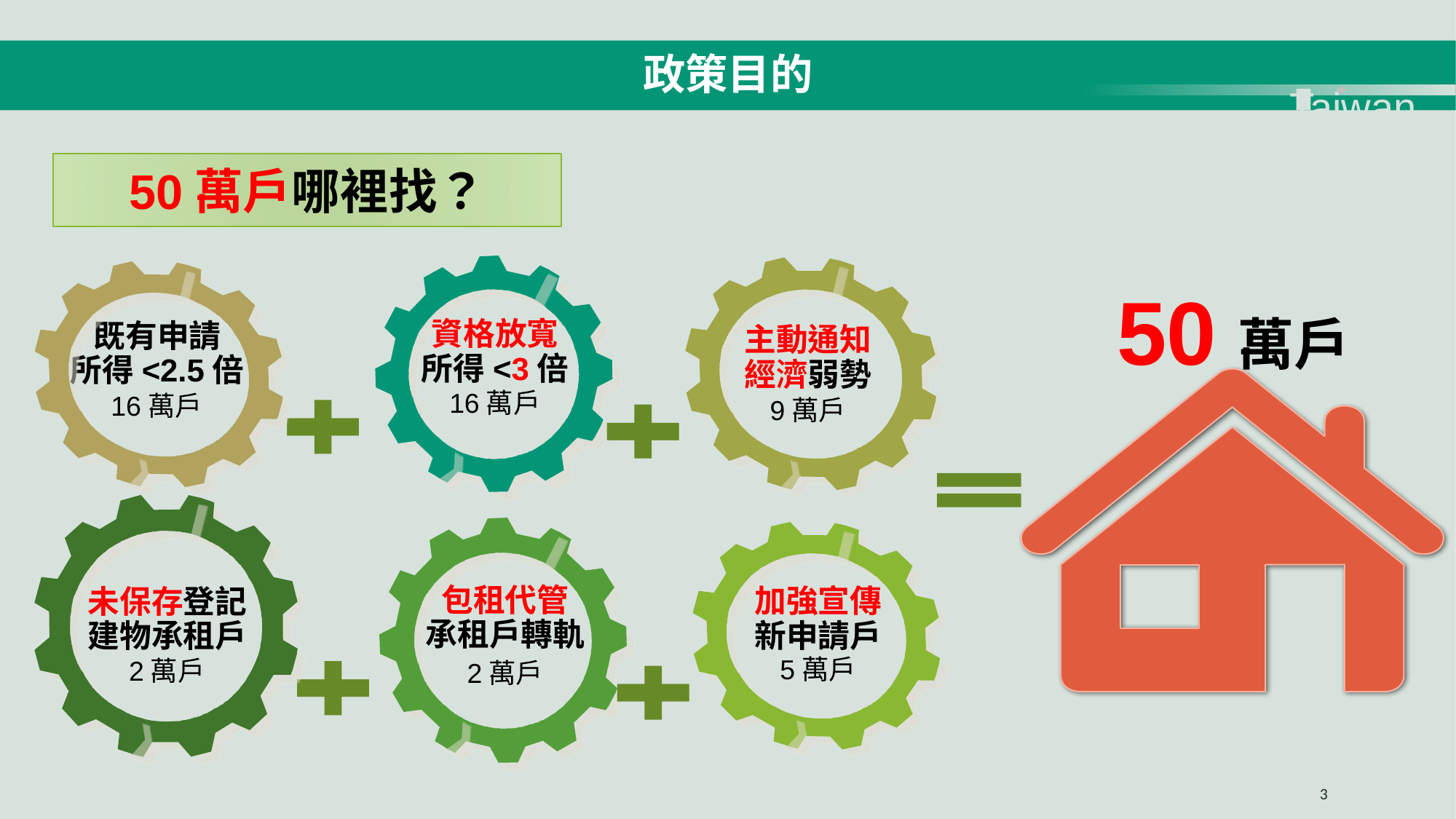

政策目的

Taiwan

50萬戶哪裡找？

50萬戶
資格放寬
所得<3倍
既有申請
所得<2.5倍
主動通知
經濟弱勢

16萬戶
16萬戶
9萬戶

包租代管
承租戶轉軌
加強宣傳
新申請戶
未保存登記
建物承租戶
5萬戶
2萬戶

2萬戶

3